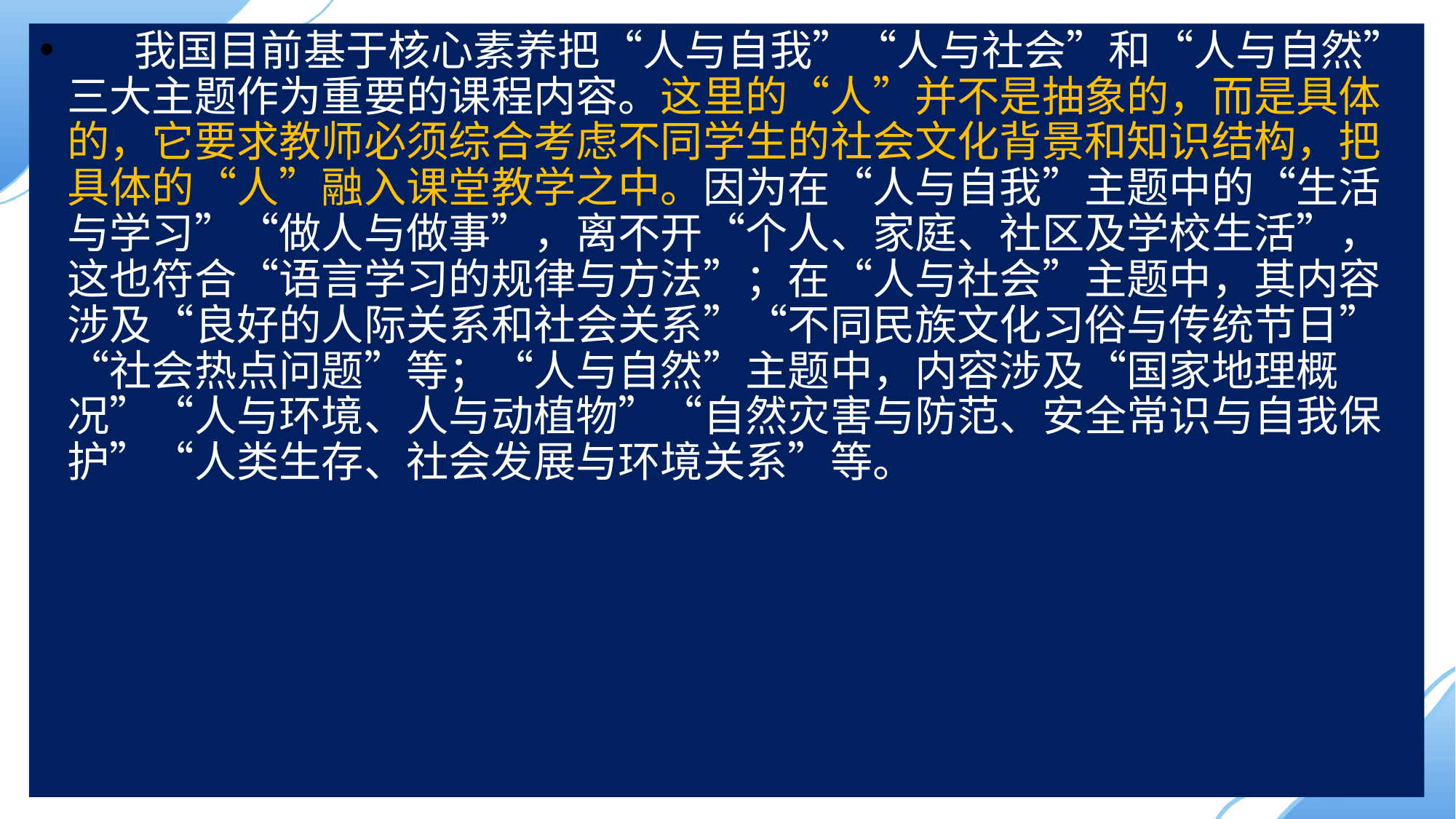

我国目前基于核心素养把“人与自我”“人与社会”和“人与自然”三大主题作为重要的课程内容。这里的“人”并不是抽象的，而是具体的，它要求教师必须综合考虑不同学生的社会文化背景和知识结构，把具体的“人”融入课堂教学之中。因为在“人与自我”主题中的“生活与学习”“做人与做事”，离不开“个人、家庭、社区及学校生活”，这也符合“语言学习的规律与方法”；在“人与社会”主题中，其内容涉及“良好的人际关系和社会关系”“不同民族文化习俗与传统节日”“社会热点问题”等；“人与自然”主题中，内容涉及“国家地理概况”“人与环境、人与动植物”“自然灾害与防范、安全常识与自我保护”“人类生存、社会发展与环境关系”等。